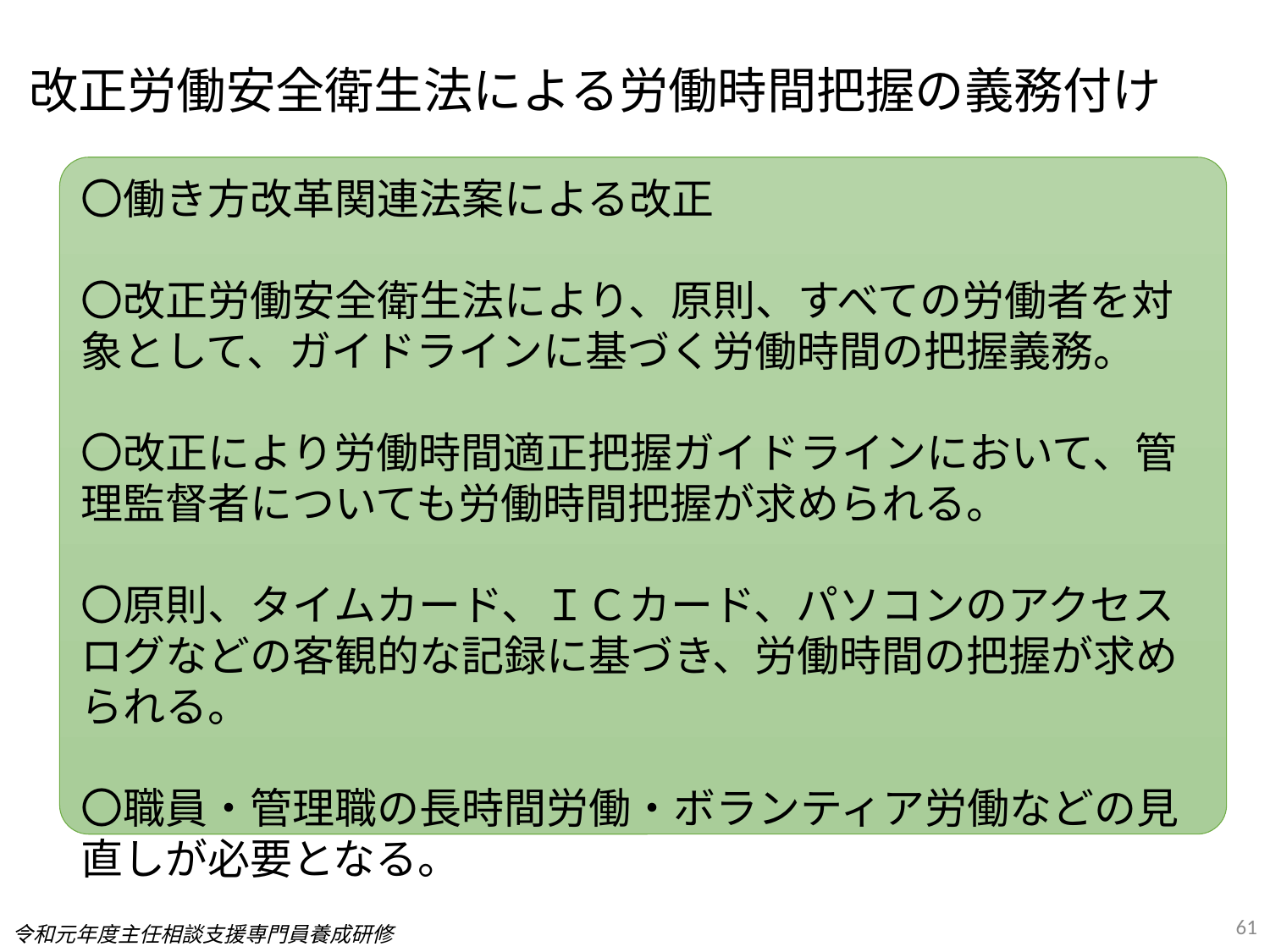

改正労働安全衛生法による労働時間把握の義務付け
〇働き方改革関連法案による改正

〇改正労働安全衛生法により、原則、すべての労働者を対象として、ガイドラインに基づく労働時間の把握義務。

〇改正により労働時間適正把握ガイドラインにおいて、管理監督者についても労働時間把握が求められる。

〇原則、タイムカード、ＩＣカード、パソコンのアクセスログなどの客観的な記録に基づき、労働時間の把握が求められる。

〇職員・管理職の長時間労働・ボランティア労働などの見直しが必要となる。
61
令和元年度主任相談支援専門員養成研修